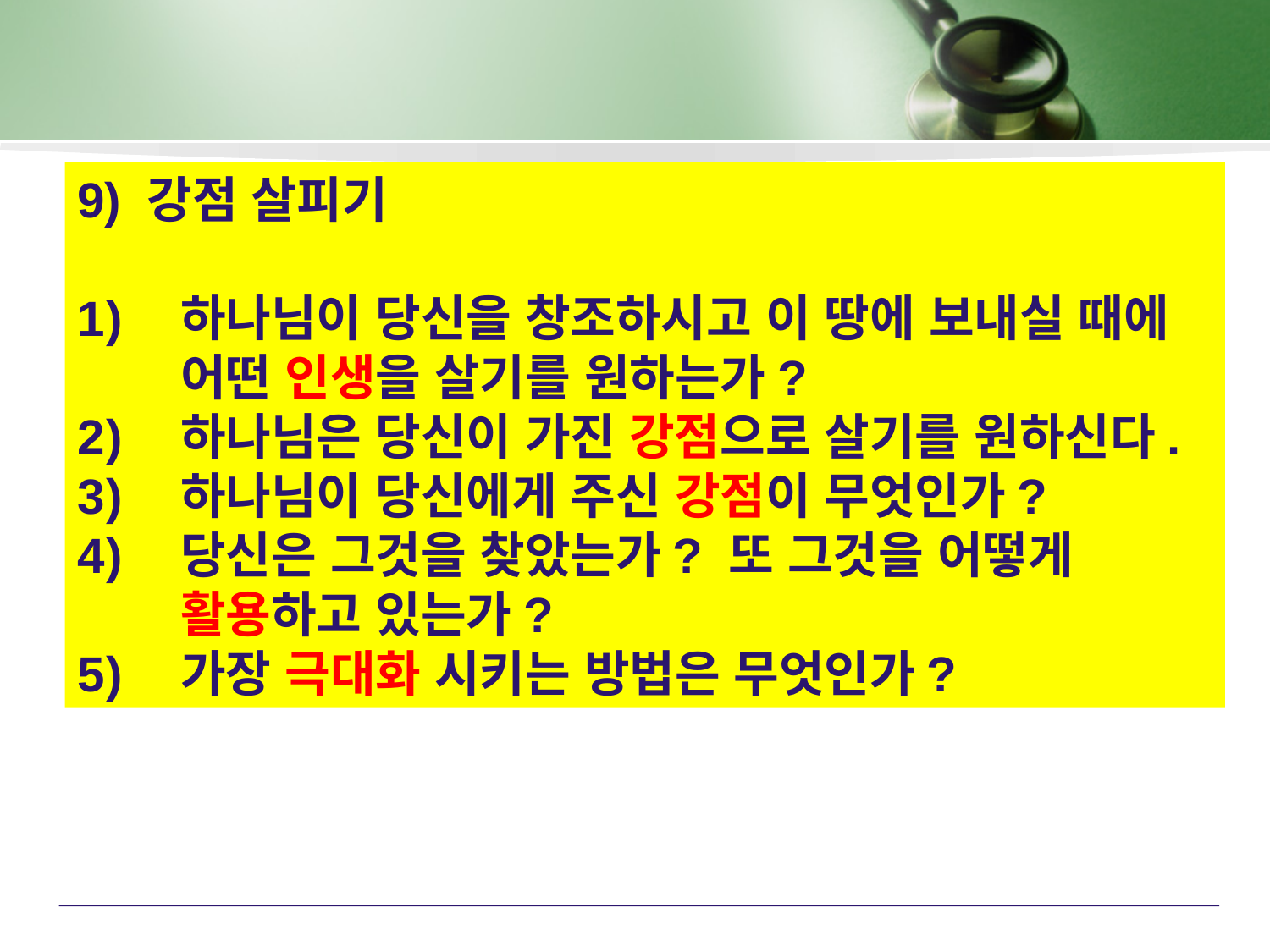

9) 강점 살피기

하나님이 당신을 창조하시고 이 땅에 보내실 때에 어떤 인생을 살기를 원하는가?
하나님은 당신이 가진 강점으로 살기를 원하신다.
하나님이 당신에게 주신 강점이 무엇인가?
당신은 그것을 찾았는가? 또 그것을 어떻게 활용하고 있는가?
가장 극대화 시키는 방법은 무엇인가?